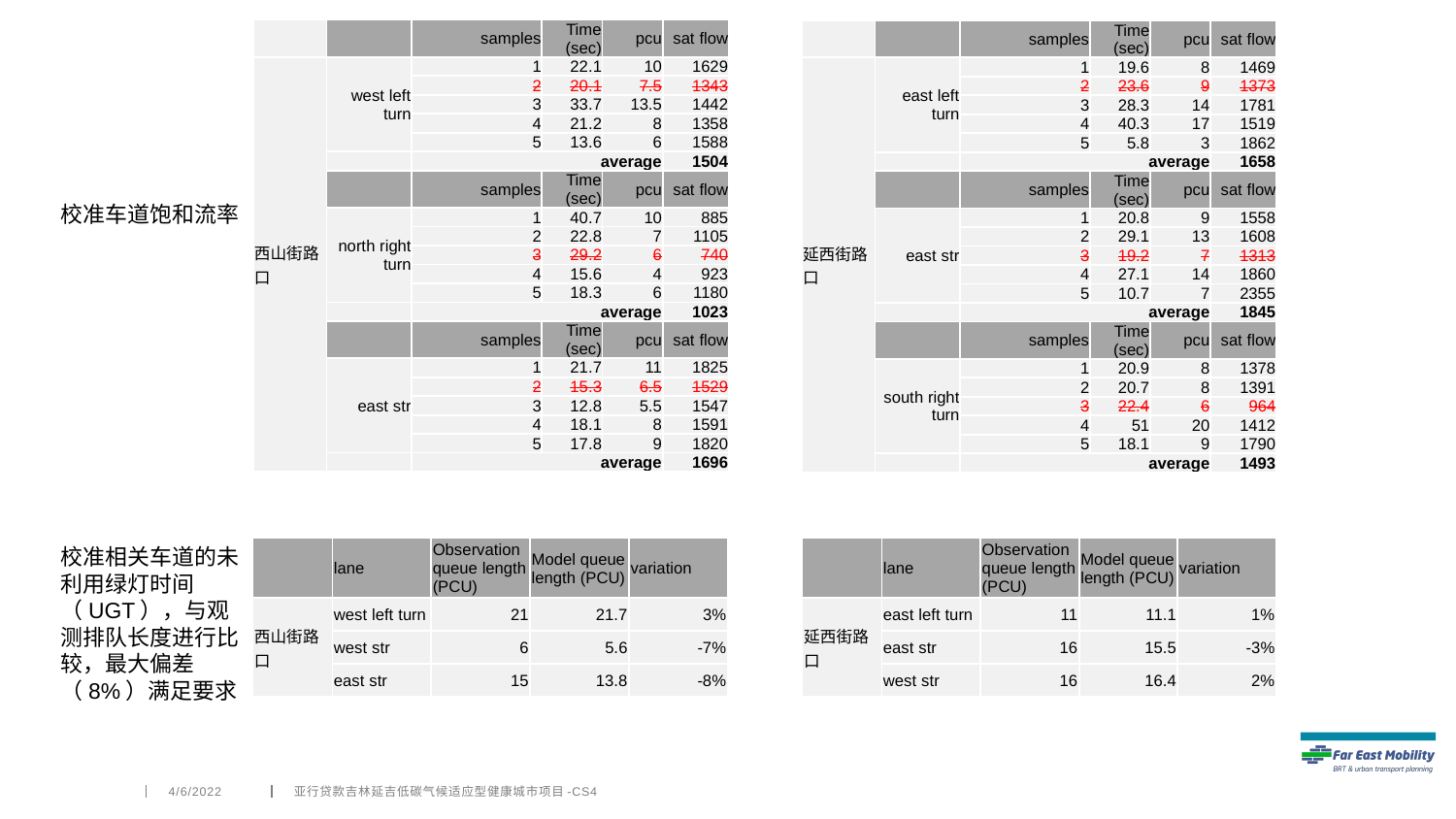

|  |  | samples | Time (sec) | pcu | sat flow |
| --- | --- | --- | --- | --- | --- |
| 西山街路口 | west left turn | 1 | 22.1 | 10 | 1629 |
|  |  | 2 | 20.1 | 7.5 | 1343 |
|  |  | 3 | 33.7 | 13.5 | 1442 |
|  |  | 4 | 21.2 | 8 | 1358 |
|  |  | 5 | 13.6 | 6 | 1588 |
|  |  | average |  |  | 1504 |
|  |  | samples | Time (sec) | pcu | sat flow |
|  | north right turn | 1 | 40.7 | 10 | 885 |
|  |  | 2 | 22.8 | 7 | 1105 |
|  |  | 3 | 29.2 | 6 | 740 |
|  |  | 4 | 15.6 | 4 | 923 |
|  |  | 5 | 18.3 | 6 | 1180 |
|  |  | average |  |  | 1023 |
|  |  | samples | Time (sec) | pcu | sat flow |
|  | east str | 1 | 21.7 | 11 | 1825 |
|  |  | 2 | 15.3 | 6.5 | 1529 |
|  |  | 3 | 12.8 | 5.5 | 1547 |
|  |  | 4 | 18.1 | 8 | 1591 |
|  |  | 5 | 17.8 | 9 | 1820 |
|  |  | average |  |  | 1696 |
|  |  | samples | Time (sec) | pcu | sat flow |
| --- | --- | --- | --- | --- | --- |
| 延西街路口 | east left turn | 1 | 19.6 | 8 | 1469 |
|  |  | 2 | 23.6 | 9 | 1373 |
|  |  | 3 | 28.3 | 14 | 1781 |
|  |  | 4 | 40.3 | 17 | 1519 |
|  |  | 5 | 5.8 | 3 | 1862 |
|  |  | average |  |  | 1658 |
|  |  | samples | Time (sec) | pcu | sat flow |
|  | east str | 1 | 20.8 | 9 | 1558 |
|  |  | 2 | 29.1 | 13 | 1608 |
|  |  | 3 | 19.2 | 7 | 1313 |
|  |  | 4 | 27.1 | 14 | 1860 |
|  |  | 5 | 10.7 | 7 | 2355 |
|  |  | average |  |  | 1845 |
|  |  | samples | Time (sec) | pcu | sat flow |
|  | south right turn | 1 | 20.9 | 8 | 1378 |
|  |  | 2 | 20.7 | 8 | 1391 |
|  |  | 3 | 22.4 | 6 | 964 |
|  |  | 4 | 51 | 20 | 1412 |
|  |  | 5 | 18.1 | 9 | 1790 |
|  |  | average |  |  | 1493 |
校准车道饱和流率
校准相关车道的未利用绿灯时间（UGT），与观测排队长度进行比较，最大偏差（8%）满足要求
|  | lane | Observation queue length (PCU) | Model queue length (PCU) | variation |
| --- | --- | --- | --- | --- |
| 西山街路口 | west left turn | 21 | 21.7 | 3% |
|  | west str | 6 | 5.6 | -7% |
|  | east str | 15 | 13.8 | -8% |
|  | lane | Observation queue length (PCU) | Model queue length (PCU) | variation |
| --- | --- | --- | --- | --- |
| 延西街路口 | east left turn | 11 | 11.1 | 1% |
|  | east str | 16 | 15.5 | -3% |
|  | west str | 16 | 16.4 | 2% |
4/6/2022
亚行贷款吉林延吉低碳气候适应型健康城市项目-CS4